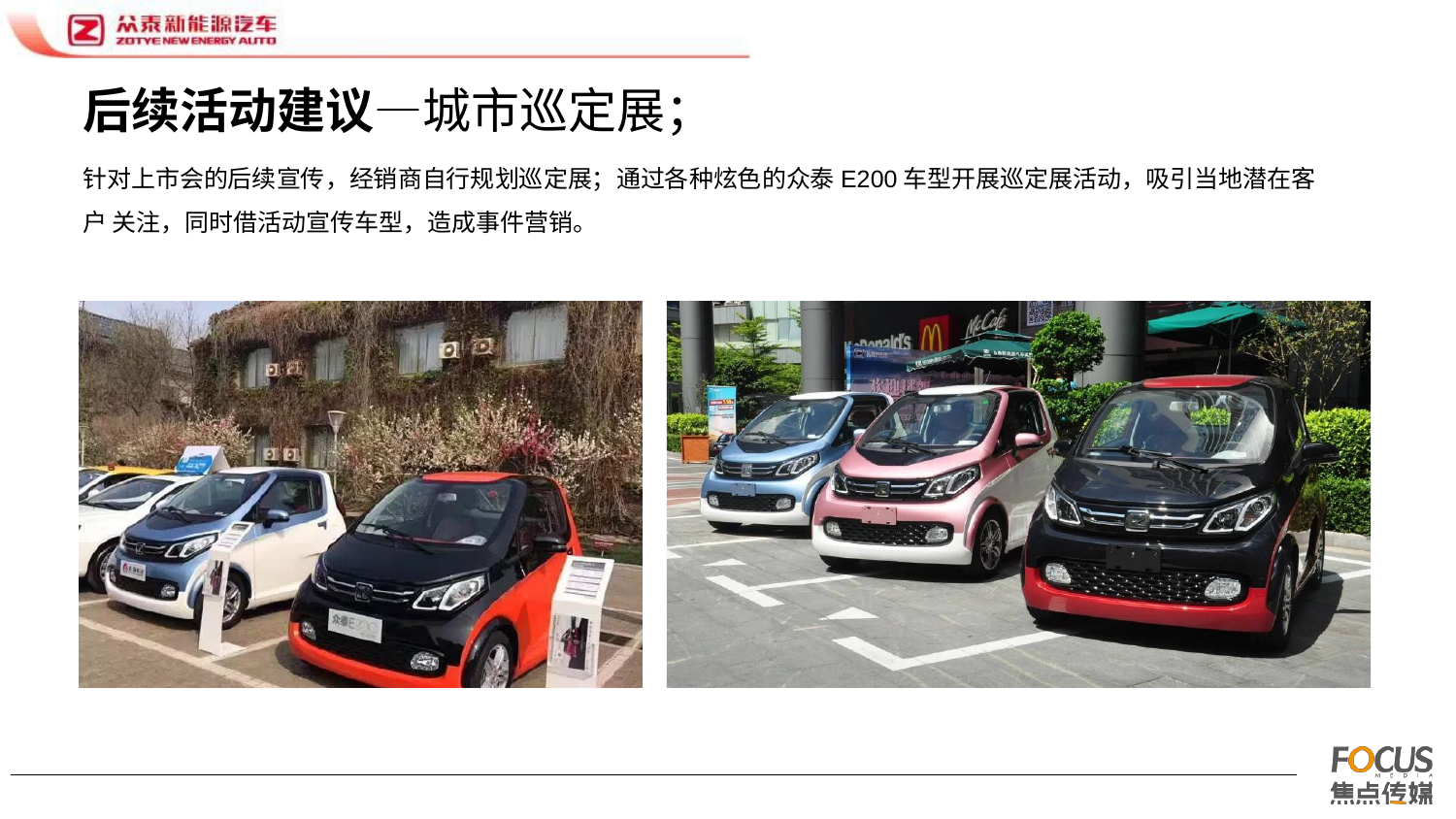

# 后续活动建议—城市巡定展；
针对上市会的后续宣传，经销商自行规划巡定展；通过各种炫色的众泰E200车型开展巡定展活动，吸引当地潜在客户 关注，同时借活动宣传车型，造成事件营销。